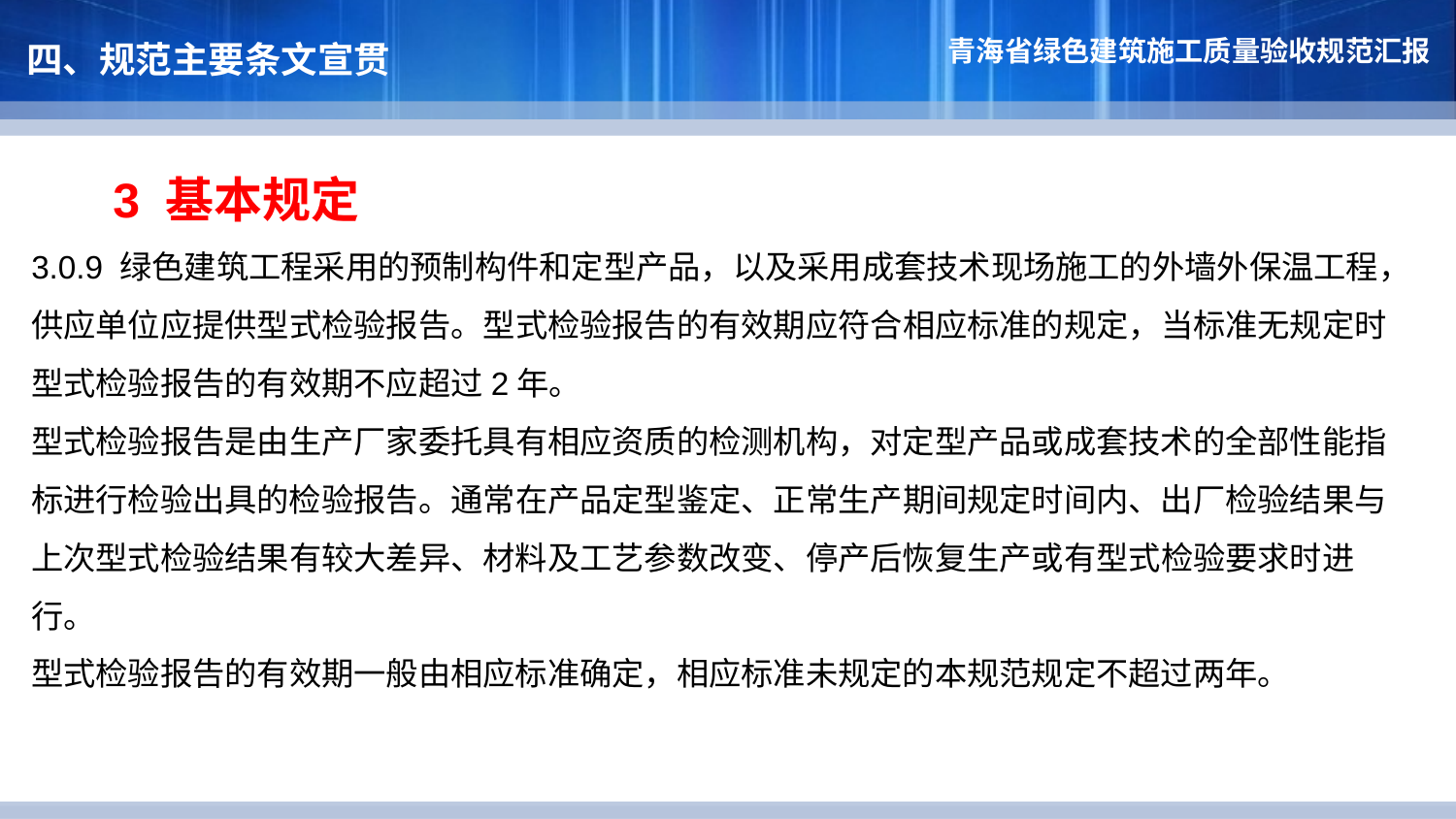

四、规范主要条文宣贯
      3 基本规定
3.0.9 绿色建筑工程采用的预制构件和定型产品，以及采用成套技术现场施工的外墙外保温工程，供应单位应提供型式检验报告。型式检验报告的有效期应符合相应标准的规定，当标准无规定时型式检验报告的有效期不应超过2年。
型式检验报告是由生产厂家委托具有相应资质的检测机构，对定型产品或成套技术的全部性能指标进行检验出具的检验报告。通常在产品定型鉴定、正常生产期间规定时间内、出厂检验结果与上次型式检验结果有较大差异、材料及工艺参数改变、停产后恢复生产或有型式检验要求时进行。
型式检验报告的有效期一般由相应标准确定，相应标准未规定的本规范规定不超过两年。